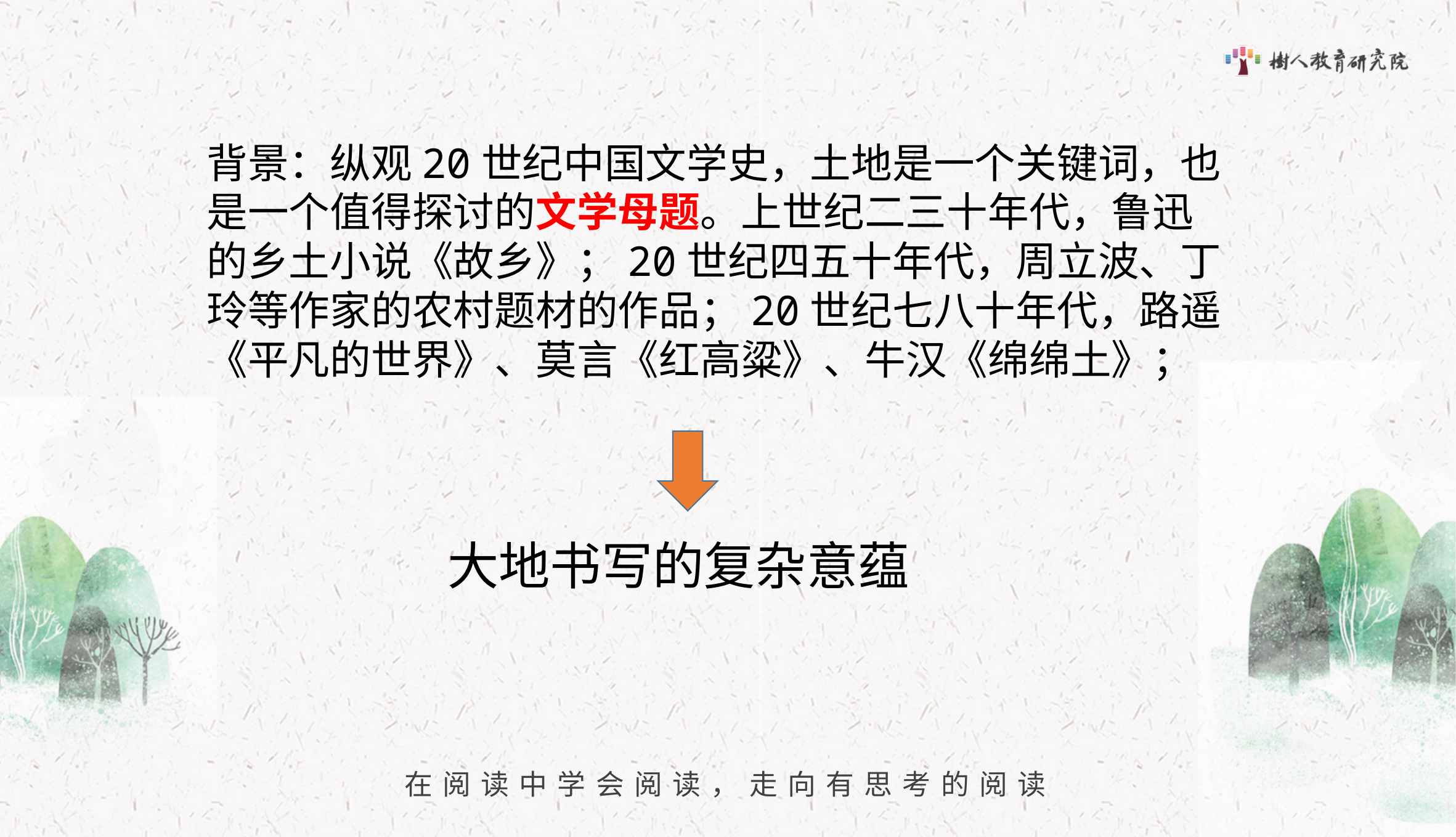

背景：纵观20世纪中国文学史，土地是一个关键词，也是一个值得探讨的文学母题。上世纪二三十年代，鲁迅的乡土小说《故乡》；20世纪四五十年代，周立波、丁玲等作家的农村题材的作品；20世纪七八十年代，路遥《平凡的世界》、莫言《红高粱》、牛汉《绵绵土》；

大地书写的复杂意蕴